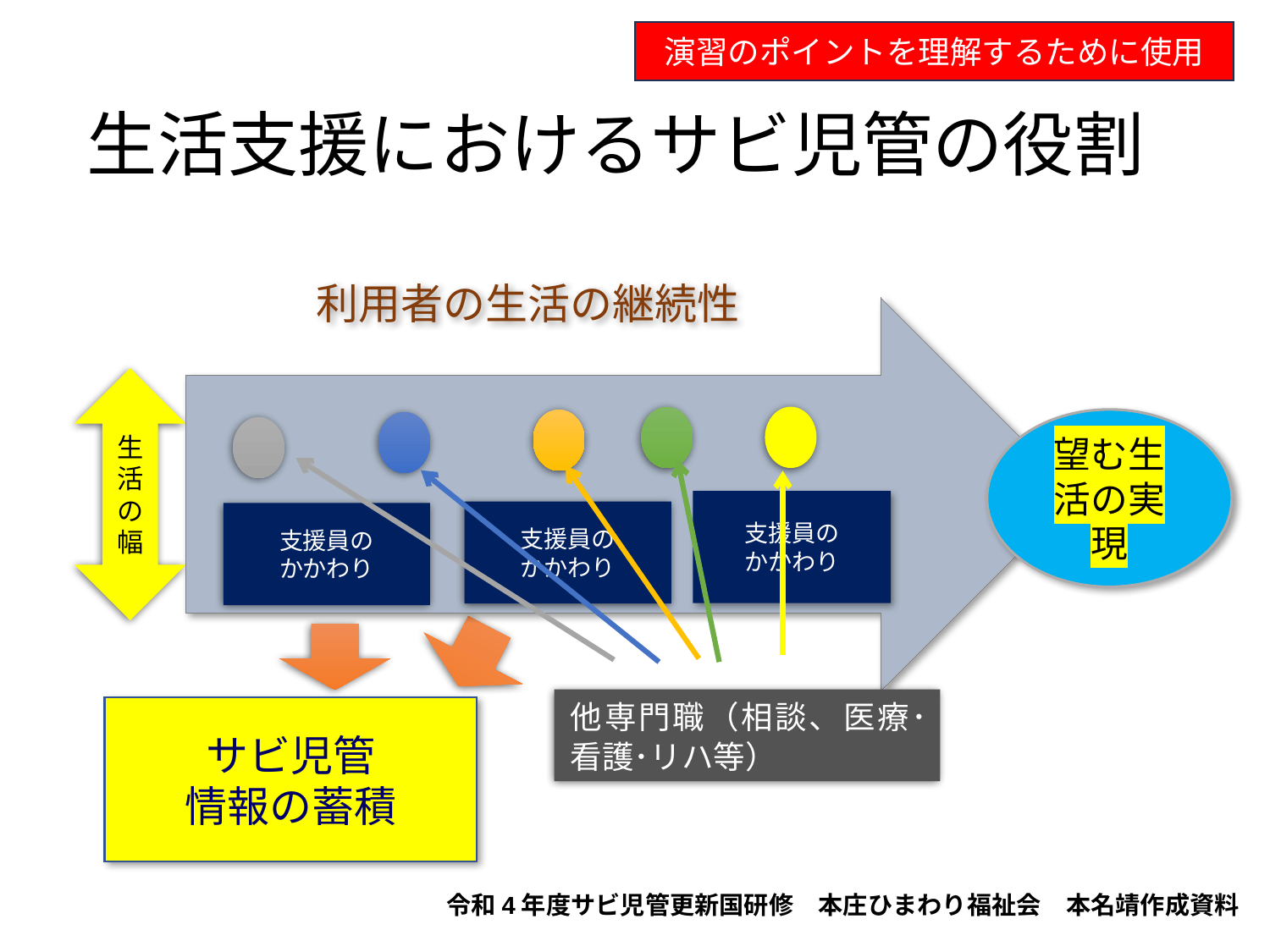

演習のポイントを理解するために使用
# 生活支援におけるサビ児管の役割
利用者の生活の継続性

生活の幅

支援員の
かかわり
支援員の
かかわり
支援員の
かかわり

他専門職（相談、医療･看護･リハ等）
サビ児管
情報の蓄積
望む生活の実現
令和4年度サビ児管更新国研修　本庄ひまわり福祉会　本名靖作成資料